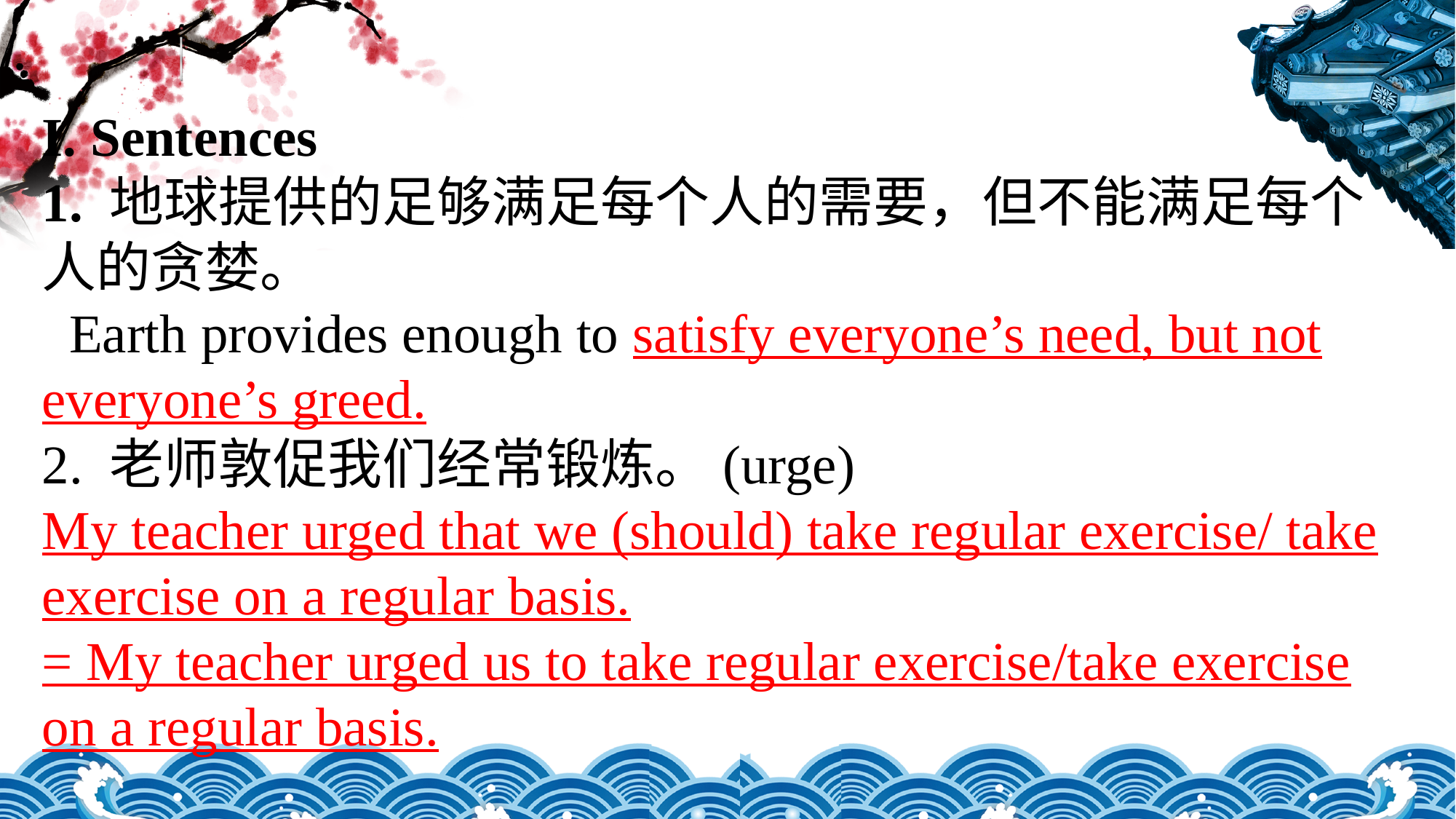

I. Sentences 1. 地球提供的足够满足每个人的需要，但不能满足每个人的贪婪。  Earth provides enough to satisfy everyone’s need, but not everyone’s greed.2. 老师敦促我们经常锻炼。(urge)My teacher urged that we (should) take regular exercise/ take exercise on a regular basis.= My teacher urged us to take regular exercise/take exercise on a regular basis.